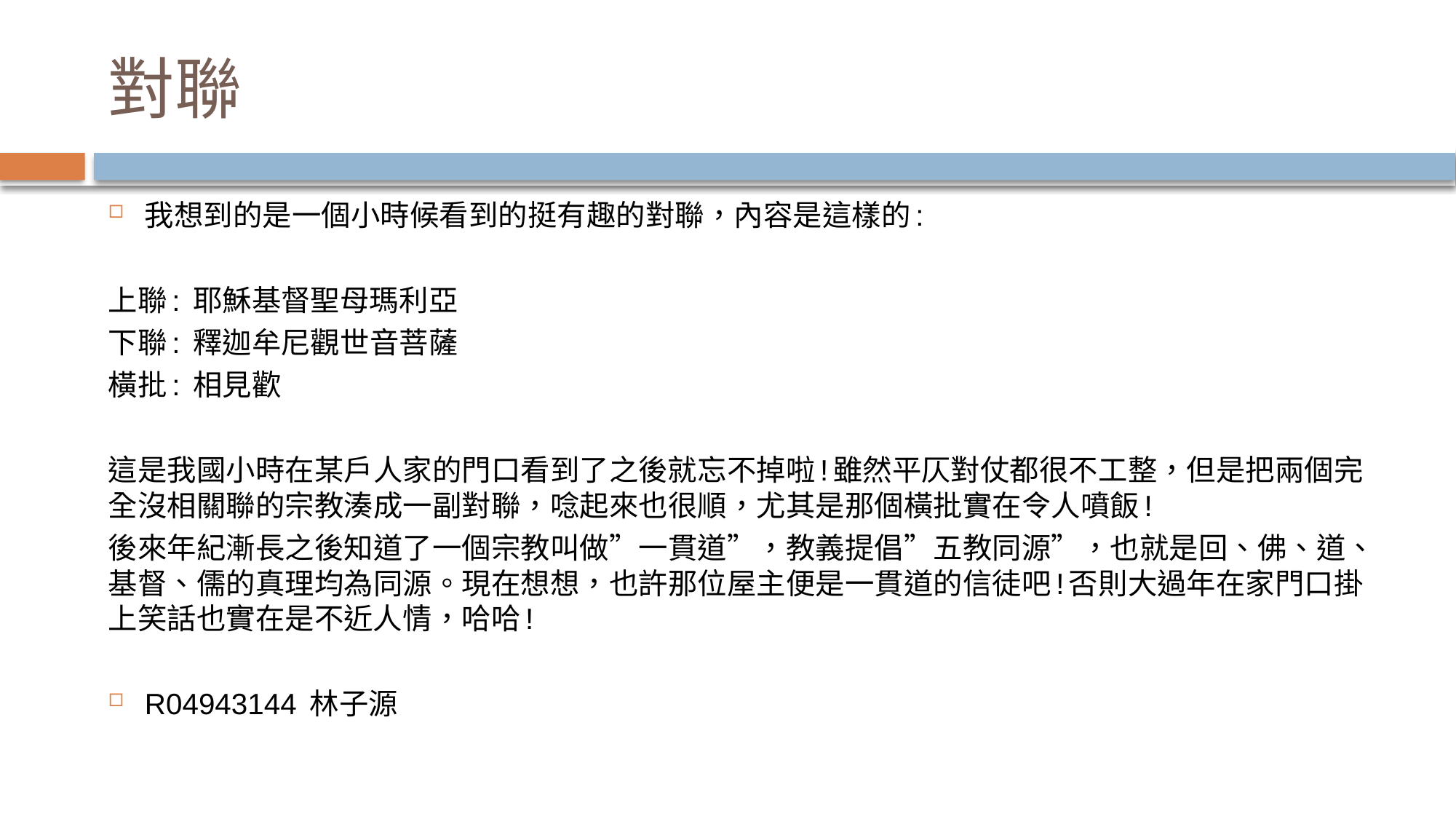

# 對聯
我想到的是一個小時候看到的挺有趣的對聯，內容是這樣的:

上聯: 耶穌基督聖母瑪利亞
下聯: 釋迦牟尼觀世音菩薩
橫批: 相見歡

這是我國小時在某戶人家的門口看到了之後就忘不掉啦!雖然平仄對仗都很不工整，但是把兩個完全沒相關聯的宗教湊成一副對聯，唸起來也很順，尤其是那個橫批實在令人噴飯!
後來年紀漸長之後知道了一個宗教叫做”一貫道”，教義提倡”五教同源”，也就是回、佛、道、基督、儒的真理均為同源。現在想想，也許那位屋主便是一貫道的信徒吧!否則大過年在家門口掛上笑話也實在是不近人情，哈哈!

R04943144 林子源